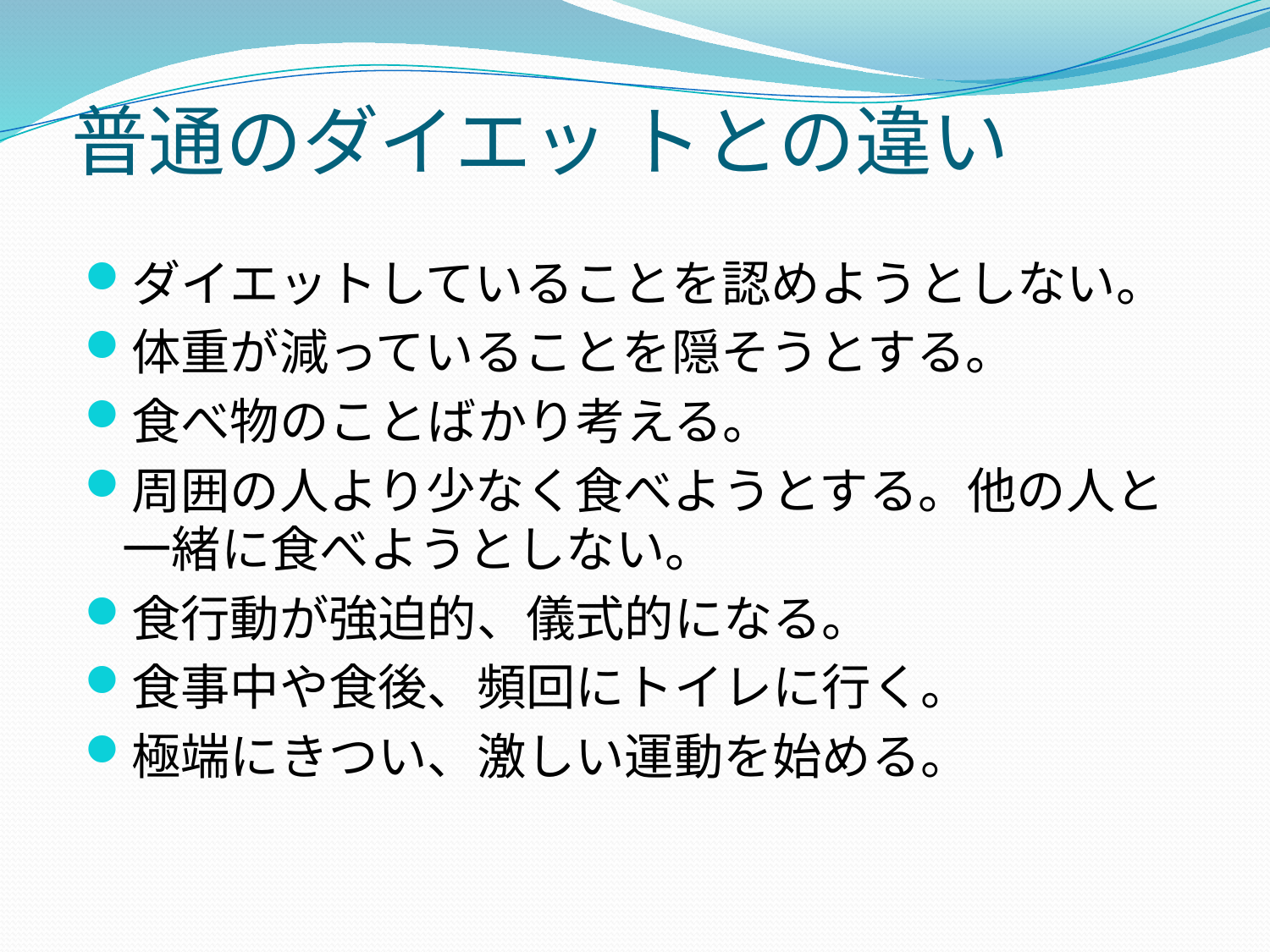

# 普通のダイエッ トとの違い
ダイエットしていることを認めようとしない。
体重が減っていることを隠そうとする。
食べ物のことばかり考える。
周囲の人より少なく食べようとする。他の人と一緒に食べようとしない。
食行動が強迫的、儀式的になる。
食事中や食後、頻回にトイレに行く。
極端にきつい、激しい運動を始める。